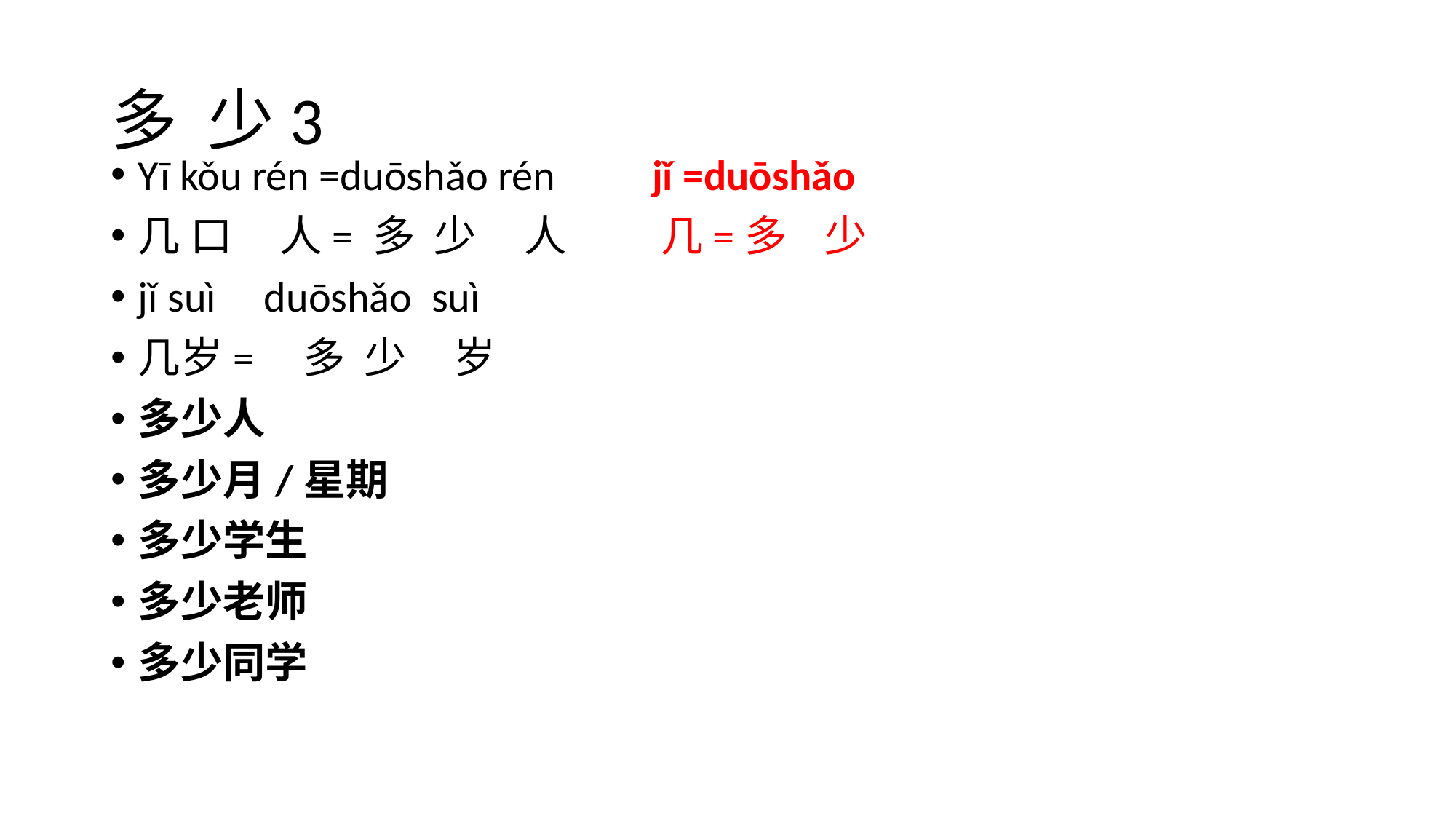

# 多  少3
Yī kǒu rén =duōshǎo rén          jǐ =duōshǎo
几 口     人= 多  少     人          几=多    少
jǐ suì     duōshǎo  suì
几岁=    多  少     岁
多少人
多少月/星期
多少学生
多少老师
多少同学